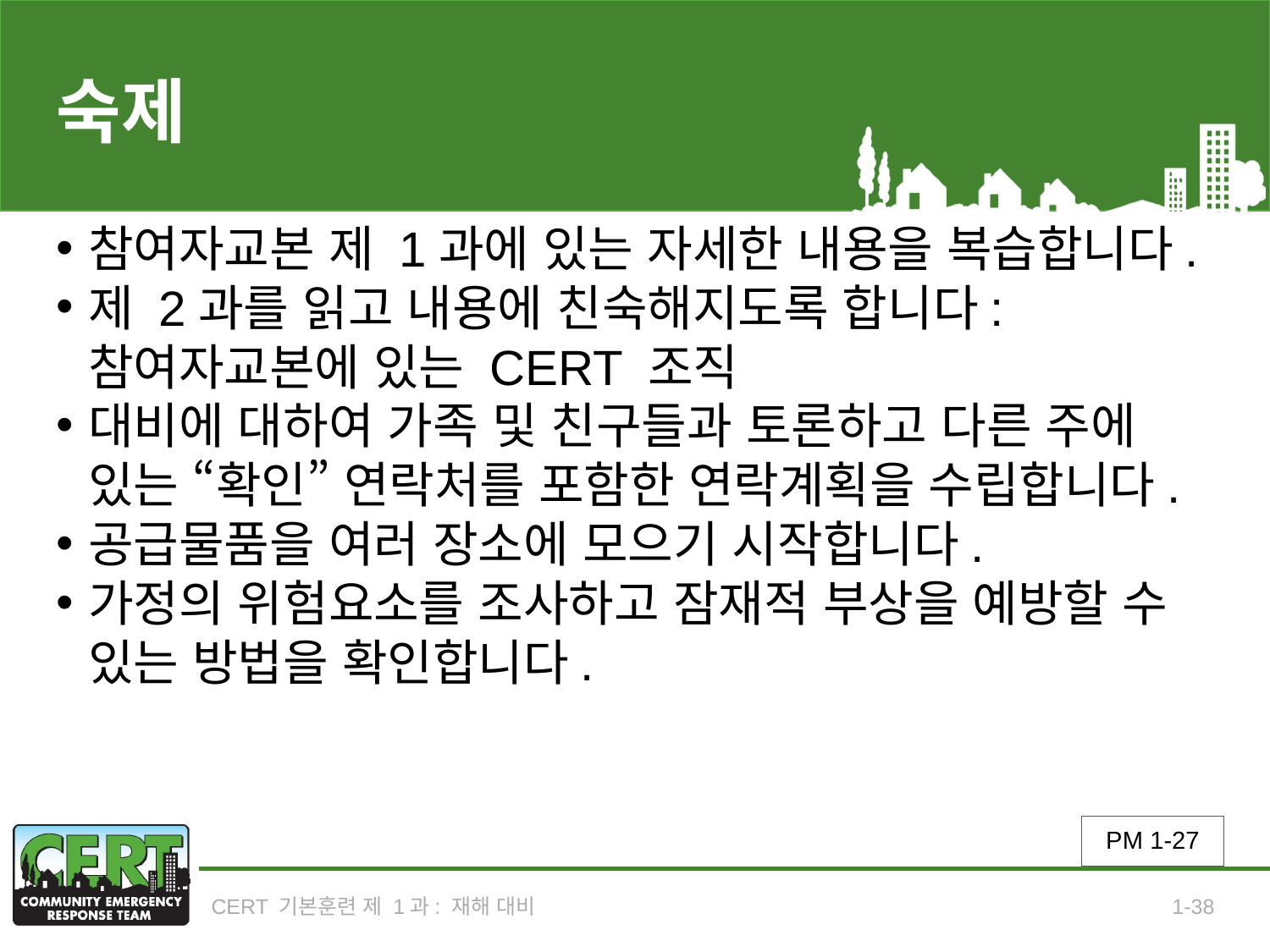

# 숙제
참여자교본 제 1과에 있는 자세한 내용을 복습합니다.
제 2과를 읽고 내용에 친숙해지도록 합니다: 참여자교본에 있는 CERT 조직
대비에 대하여 가족 및 친구들과 토론하고 다른 주에 있는 “확인” 연락처를 포함한 연락계획을 수립합니다.
공급물품을 여러 장소에 모으기 시작합니다.
가정의 위험요소를 조사하고 잠재적 부상을 예방할 수 있는 방법을 확인합니다.
PM 1-27
CERT 기본훈련 제 1과: 재해 대비
1-38